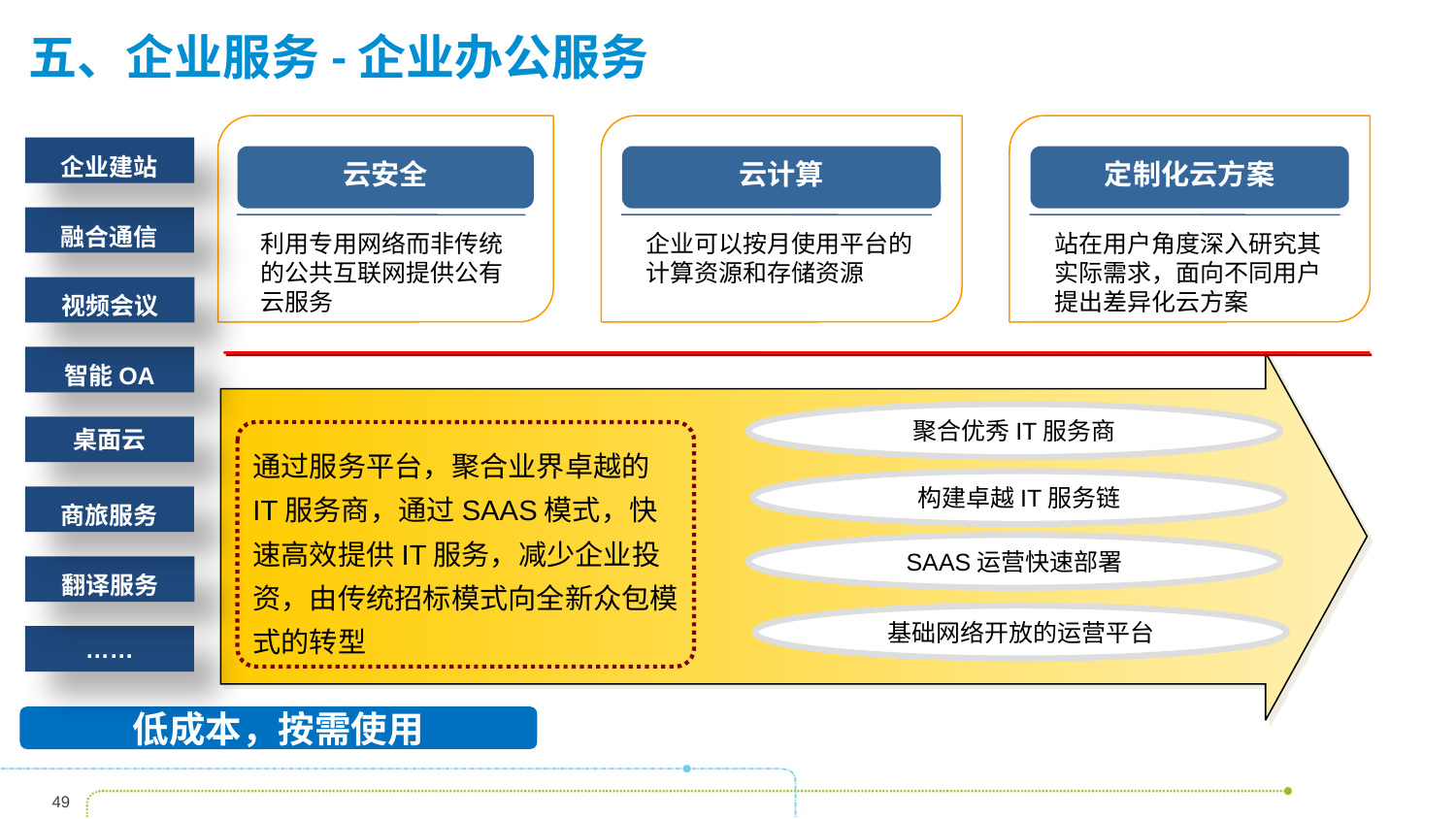

# 五、企业服务-企业办公服务

企业建站
融合通信
视频会议
智能OA
桌面云
商旅服务
翻译服务
……
云安全
云计算
定制化云方案
站在用户角度深入研究其实际需求，面向不同用户提出差异化云方案
利用专用网络而非传统的公共互联网提供公有云服务
企业可以按月使用平台的计算资源和存储资源

聚合优秀IT服务商

通过服务平台，聚合业界卓越的IT服务商，通过SAAS模式，快速高效提供IT服务，减少企业投资，由传统招标模式向全新众包模式的转型
构建卓越IT服务链
SAAS运营快速部署
基础网络开放的运营平台
低成本，按需使用